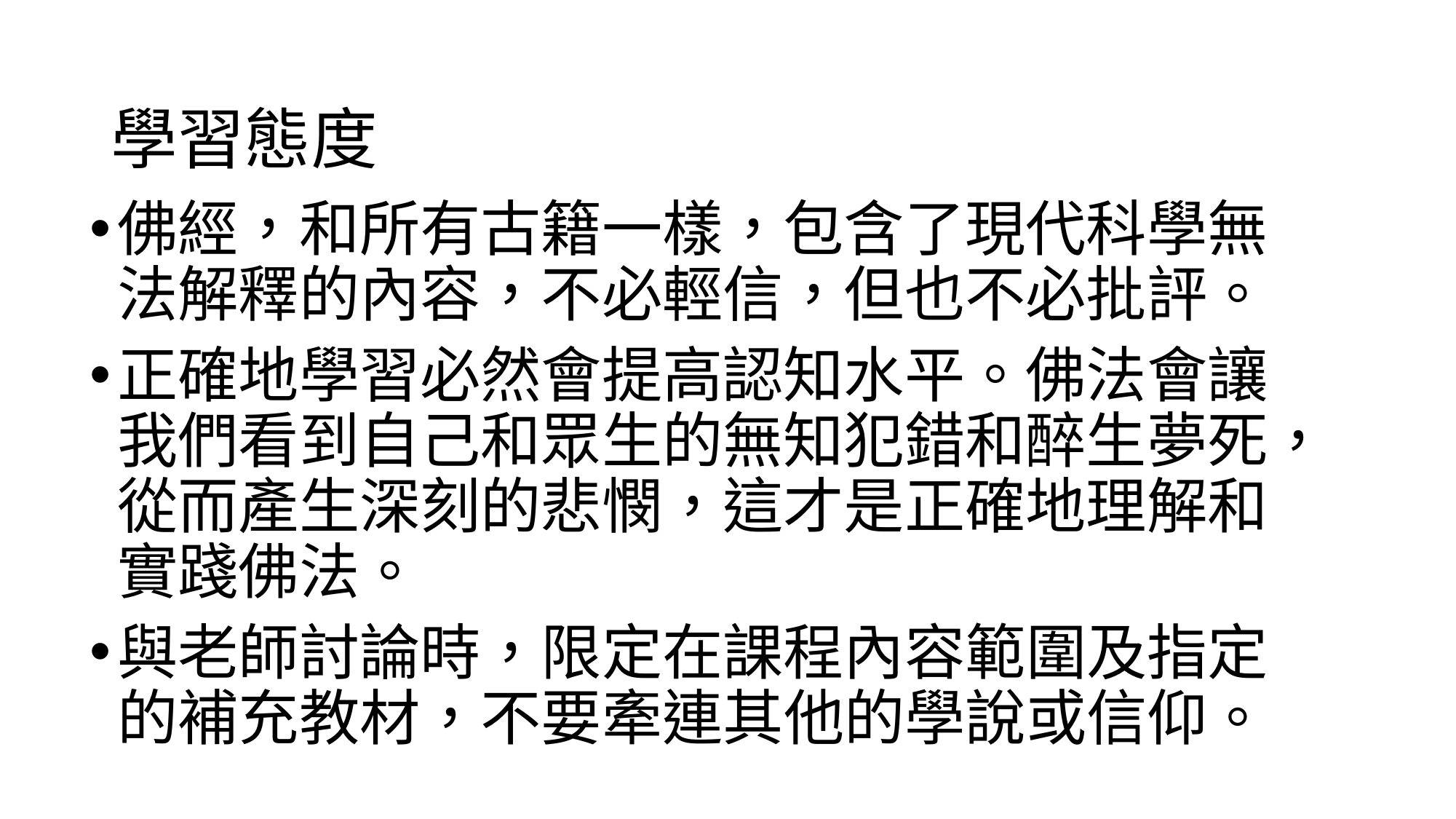

# 學習態度
佛經，和所有古籍一樣，包含了現代科學無法解釋的內容，不必輕信，但也不必批評。
正確地學習必然會提高認知水平。佛法會讓我們看到自己和眾生的無知犯錯和醉生夢死，從而產生深刻的悲憫，這才是正確地理解和實踐佛法。
與老師討論時，限定在課程內容範圍及指定的補充教材，不要牽連其他的學說或信仰。